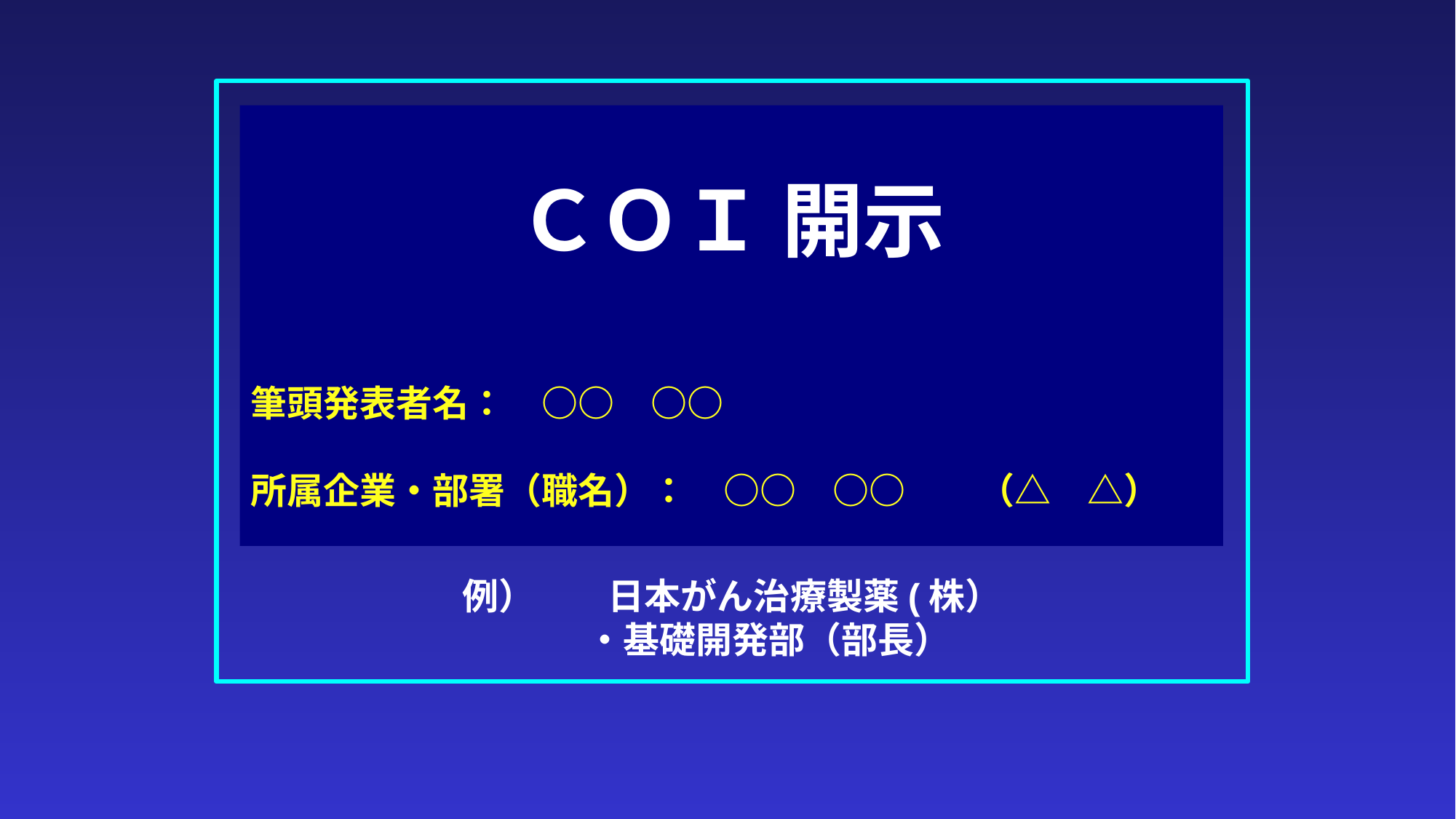

# ＣＯＩ 開示
筆頭発表者名：　○○　○○
所属企業・部署（職名）：　○○　○○　　（△　△）
例）　　日本がん治療製薬(株）
　　・基礎開発部（部長）